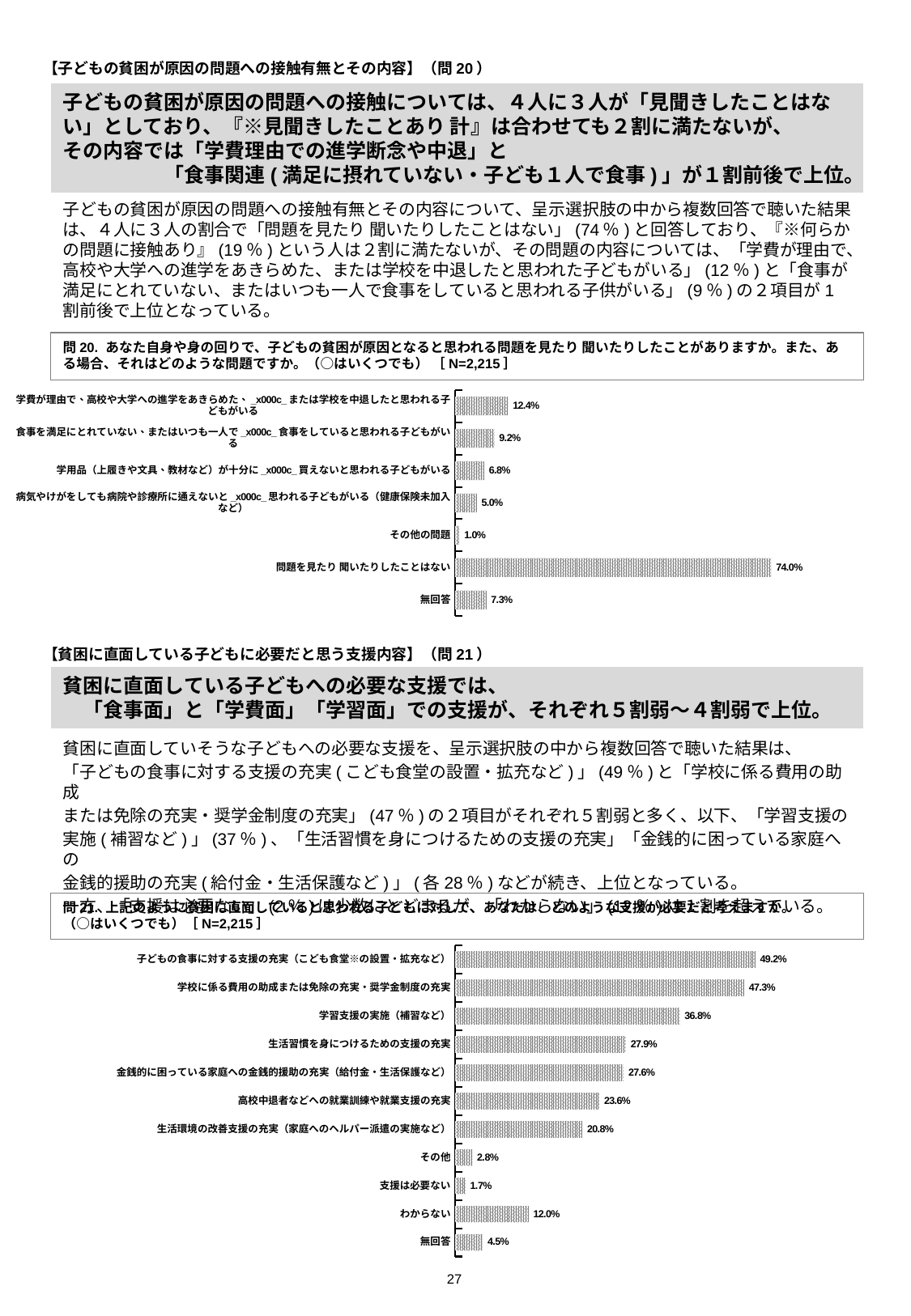

【子どもの貧困が原因の問題への接触有無とその内容】（問20）
# 子どもの貧困が原因の問題への接触については、４人に３人が「見聞きしたことはない」としており、『※見聞きしたことあり 計』は合わせても２割に満たないが、 その内容では「学費理由での進学断念や中退」と 　　　　　「食事関連(満足に摂れていない・子ども１人で食事)」が１割前後で上位。
子どもの貧困が原因の問題への接触有無とその内容について、呈示選択肢の中から複数回答で聴いた結果は、４人に３人の割合で「問題を見たり 聞いたりしたことはない」(74％)と回答しており、『※何らかの問題に接触あり』(19％)という人は２割に満たないが、その問題の内容については、「学費が理由で、高校や大学への進学をあきらめた、または学校を中退したと思われた子どもがいる」(12％)と「食事が満足にとれていない、またはいつも一人で食事をしていると思われる子供がいる」(9％)の２項目が1割前後で上位となっている。
問20. あなた自身や身の回りで、子どもの貧困が原因となると思われる問題を見たり 聞いたりしたことがありますか。また、ある場合、それはどのような問題ですか。（○はいくつでも） ［N=2,215］

### Chart

| Category |  |
|---|---|
| 学費が理由で、高校や大学への進学をあきらめた、_x000c_または学校を中退したと思われる子どもがいる | 0.123702031602709 |
| 食事を満足にとれていない、またはいつも一人で_x000c_食事をしていると思われる子どもがいる | 0.0916478555304741 |
| 学用品（上履きや文具、教材など）が十分に_x000c_買えないと思われる子どもがいる | 0.0677200902934538 |
| 病気やけがをしても病院や診療所に通えないと_x000c_思われる子どもがいる（健康保険未加入など） | 0.0501128668171557 |
| その他の問題 | 0.00993227990970656 |
| 問題を見たり 聞いたりしたことはない | 0.739503386004515 |
| 無回答 | 0.0726862302483071 |
【貧困に直面している子どもに必要だと思う支援内容】（問21）
貧困に直面している子どもへの必要な支援では、
　「食事面」と「学費面」「学習面」での支援が、それぞれ５割弱〜４割弱で上位。
貧困に直面していそうな子どもへの必要な支援を、呈示選択肢の中から複数回答で聴いた結果は、
「子どもの食事に対する支援の充実(こども食堂の設置・拡充など)」(49％)と「学校に係る費用の助成
または免除の充実・奨学金制度の充実」(47％)の２項目がそれぞれ５割弱と多く、以下、「学習支援の
実施(補習など)」(37％)、「生活習慣を身につけるための支援の充実」「金銭的に困っている家庭への
金銭的援助の充実(給付金・生活保護など)」(各28％)などが続き、上位となっている。
一方、「支援は必要ない」(2％)は少数にとどまるが、「わからない」(12％)は１割を超えている。
問21. 上記のように貧困に直面していると思われる子どもに対して、あなたは、どのような支援が必要だと考えますか。
（○はいくつでも）［N=2,215］

### Chart

| Category |  |
|---|---|
| 子どもの食事に対する支援の充実（こども食堂※の設置・拡充など） | 0.491647855530474 |
| 学校に係る費用の助成または免除の充実・奨学金制度の充実 | 0.47313769751693 |
| 学習支援の実施（補習など） | 0.367945823927765 |
| 生活習慣を身につけるための支援の充実 | 0.279458239277653 |
| 金銭的に困っている家庭への金銭的援助の充実（給付金・生活保護など） | 0.275846501128669 |
| 高校中退者などへの就業訓練や就業支援の充実 | 0.236117381489842 |
| 生活環境の改善支援の充実（家庭へのヘルパー派遣の実施など） | 0.208126410835214 |
| その他 | 0.0279909706546276 |
| 支援は必要ない | 0.0167042889390519 |
| わからない | 0.120090293453725 |
| 無回答 | 0.0451467268623025 |
27